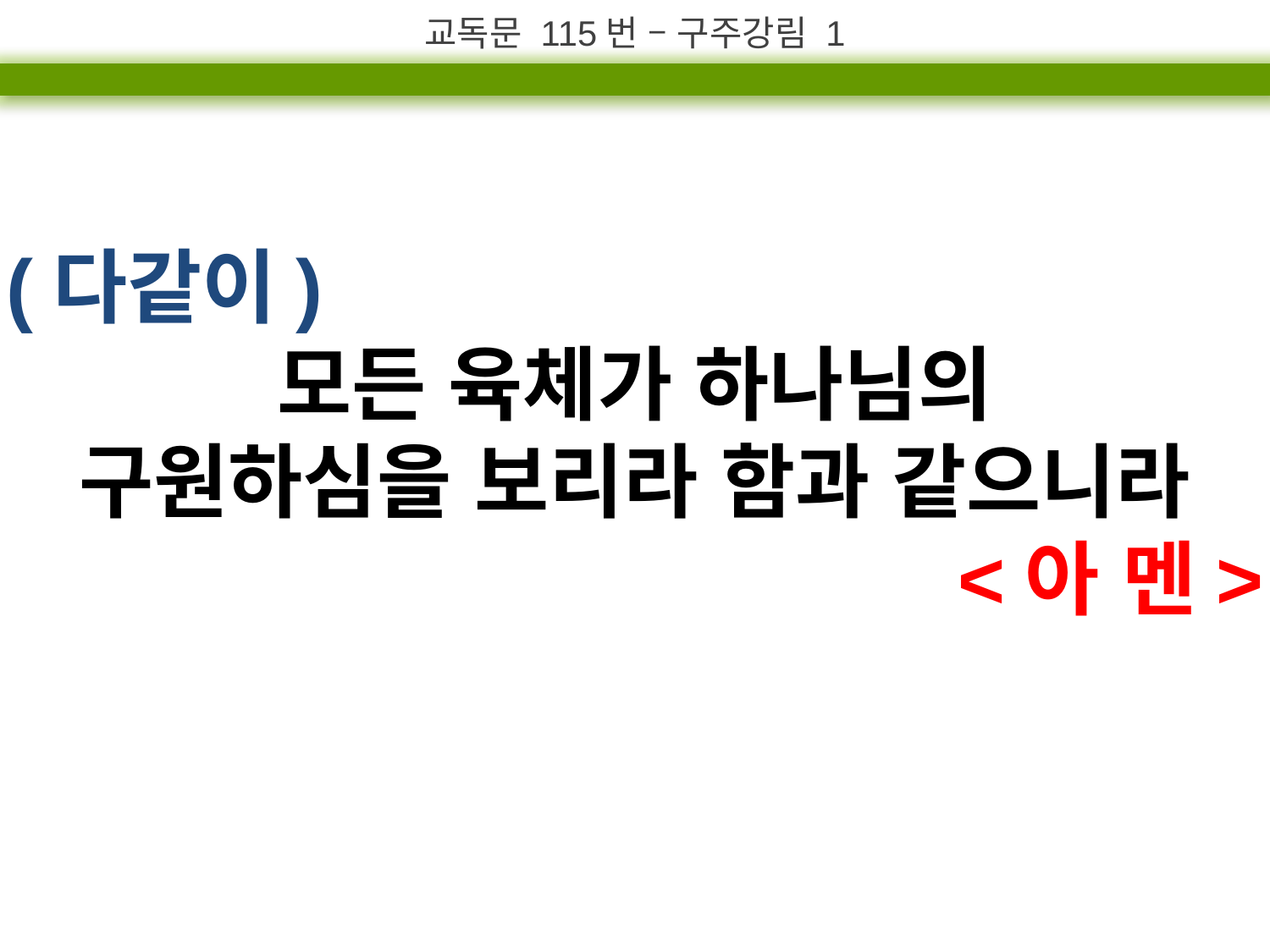

교독문 115번 – 구주강림 1

(다같이)
모든 육체가 하나님의
구원하심을 보리라 함과 같으니라
<아 멘>